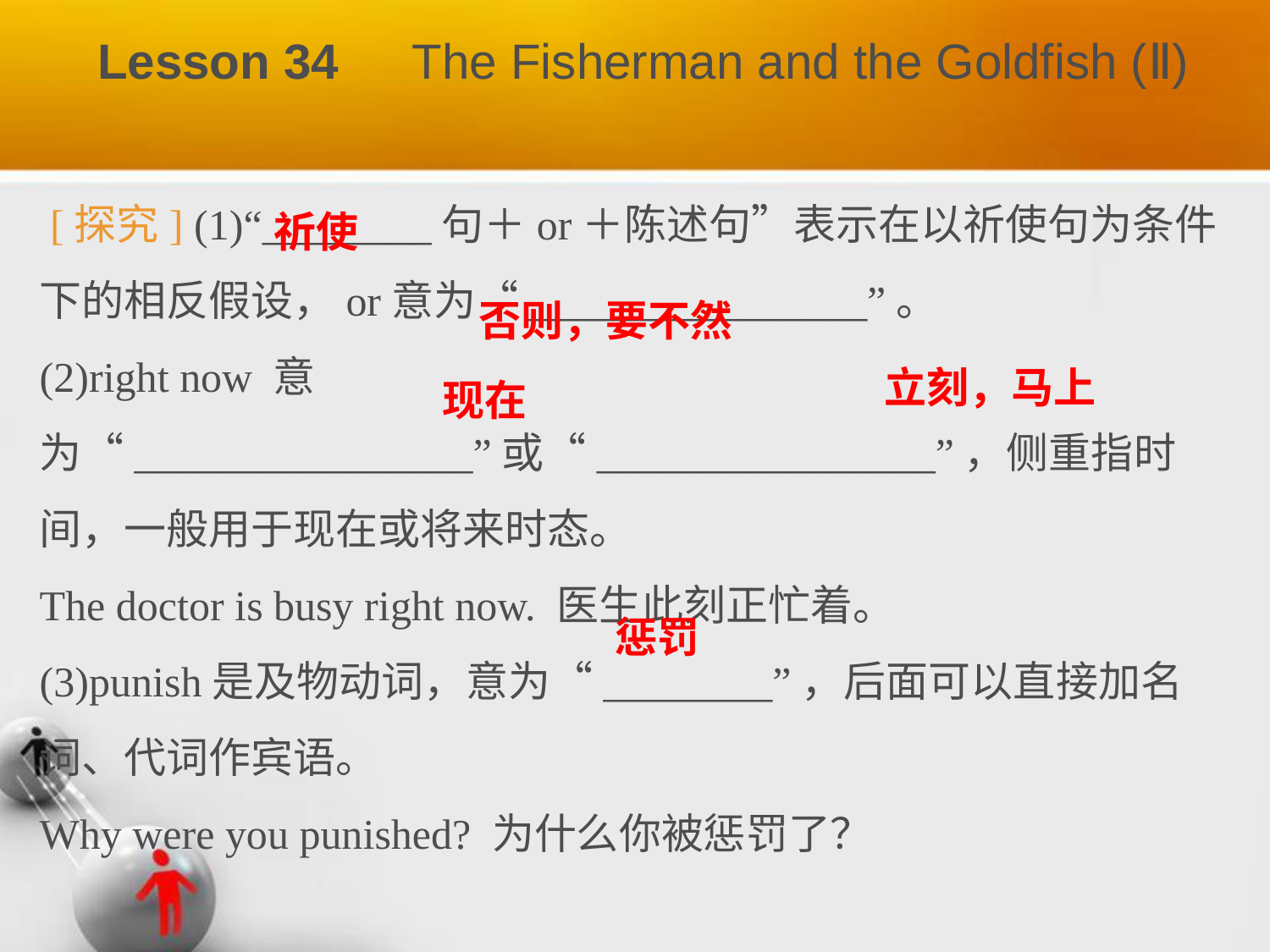

Lesson 34　The Fisherman and the Goldfish (Ⅱ)
祈使
 [探究] (1)“________句＋or＋陈述句”表示在以祈使句为条件下的相反假设，or意为“________________”。
(2)right now 意为“________________”或“________________”，侧重指时间，一般用于现在或将来时态。
The doctor is busy right now. 医生此刻正忙着。
(3)punish是及物动词，意为“________”，后面可以直接加名词、代词作宾语。
Why were you punished? 为什么你被惩罚了？
否则，要不然
立刻，马上
现在
惩罚